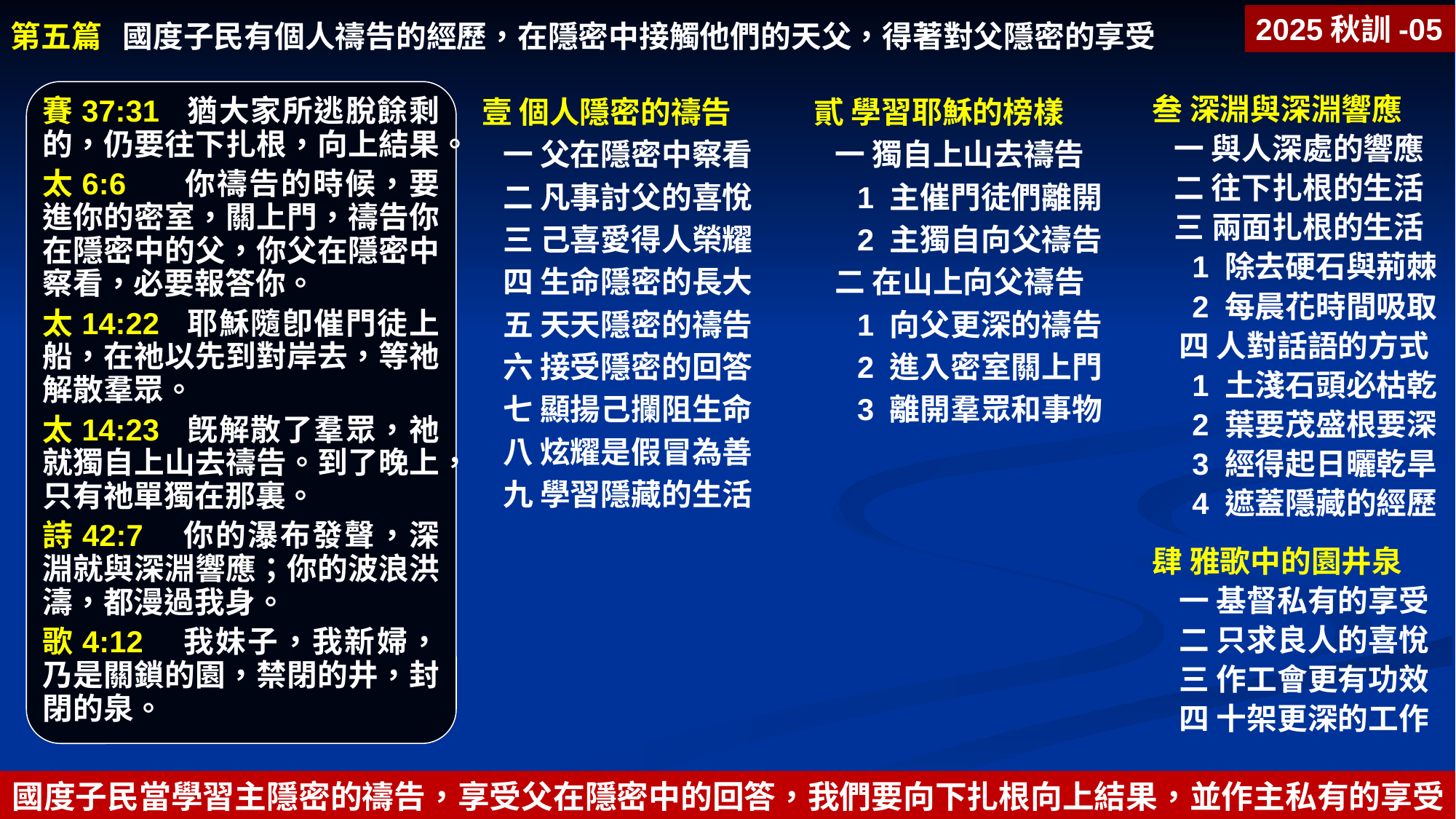

第五篇   國度子民有個人禱告的經歷，在隱密中接觸他們的天父，得著對父隱密的享受
2025秋訓-05

壹 個人隱密的禱告
一 父在隱密中察看
二 凡事討父的喜悅
三 己喜愛得人榮耀
四 生命隱密的長大
五 天天隱密的禱告
六 接受隱密的回答
七 顯揚己攔阻生命
八 炫耀是假冒為善
九 學習隱藏的生活

貳 學習耶穌的榜樣
一 獨自上山去禱告
1 主催門徒們離開
2 主獨自向父禱告
二 在山上向父禱告
1 向父更深的禱告
2 進入密室關上門
3 離開羣眾和事物

叁 深淵與深淵響應
一 與人深處的響應
二 往下扎根的生活
三 兩面扎根的生活
1 除去硬石與荊棘
2 每晨花時間吸取
四 人對話語的方式
1 土淺石頭必枯乾
2 葉要茂盛根要深
3 經得起日曬乾旱
4 遮蓋隱藏的經歷
肆 雅歌中的園井泉
一 基督私有的享受
二 只求良人的喜悅
三 作工會更有功效
四 十架更深的工作
賽37:31  猶大家所逃脫餘剩的，仍要往下扎根，向上結果。
太6:6     你禱告的時候，要進你的密室，關上門，禱告你在隱密中的父，你父在隱密中察看，必要報答你。
太14:22  耶穌隨卽催門徒上船，在祂以先到對岸去，等祂解散羣眾。
太14:23  旣解散了羣眾，祂就獨自上山去禱告。到了晚上，只有祂單獨在那裏。
詩42:7   你的瀑布發聲，深淵就與深淵響應；你的波浪洪濤，都漫過我身。
歌4:12   我妹子，我新婦，乃是關鎖的園，禁閉的井，封閉的泉。
國度子民當學習主隱密的禱告，享受父在隱密中的回答，我們要向下扎根向上結果，並作主私有的享受。